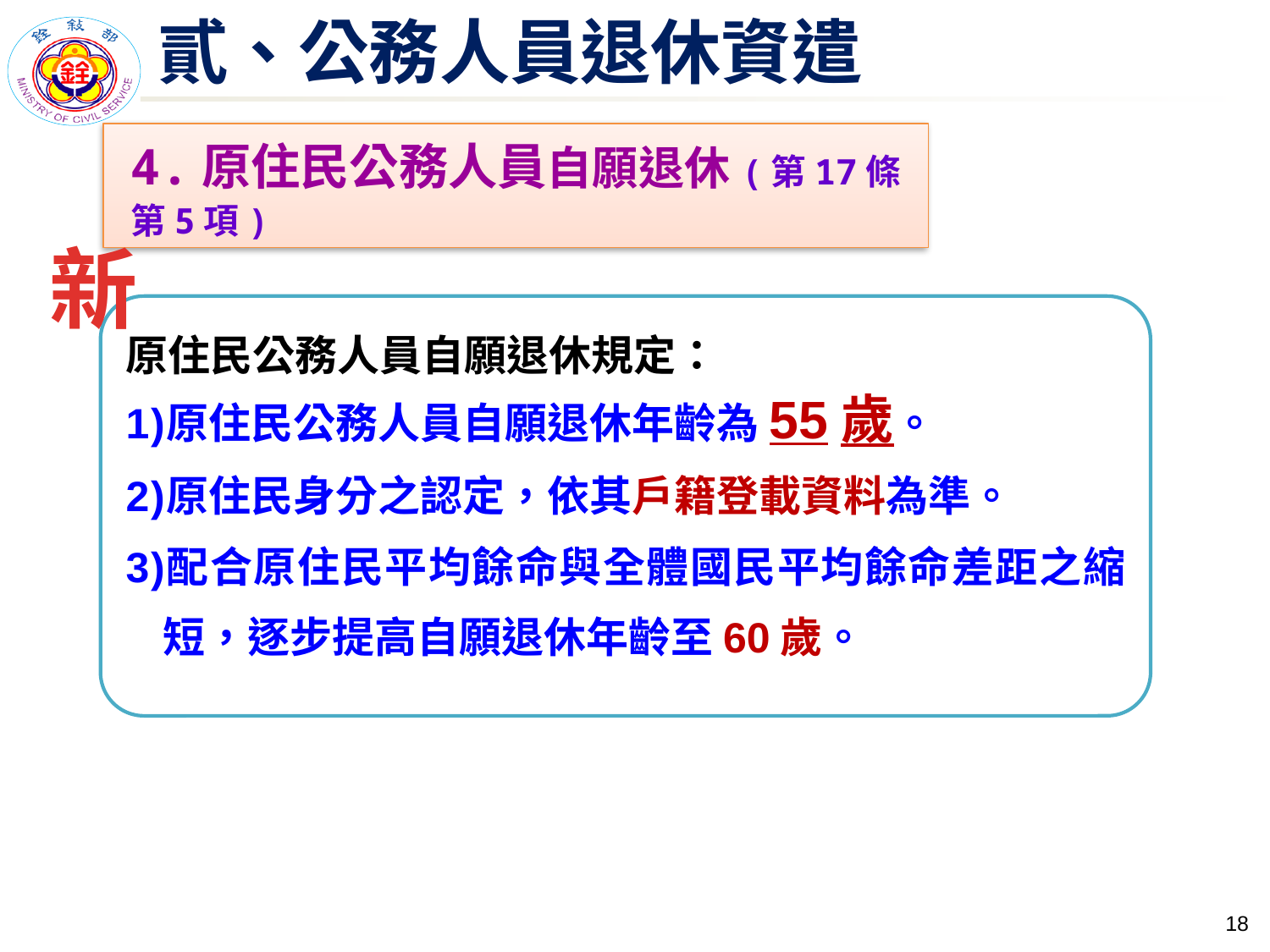

# 貳、公務人員退休資遣
4.原住民公務人員自願退休(第17條第5項)
新
原住民公務人員自願退休規定：
原住民公務人員自願退休年齡為55歲。
原住民身分之認定，依其戶籍登載資料為準。
配合原住民平均餘命與全體國民平均餘命差距之縮短，逐步提高自願退休年齡至60歲。
18